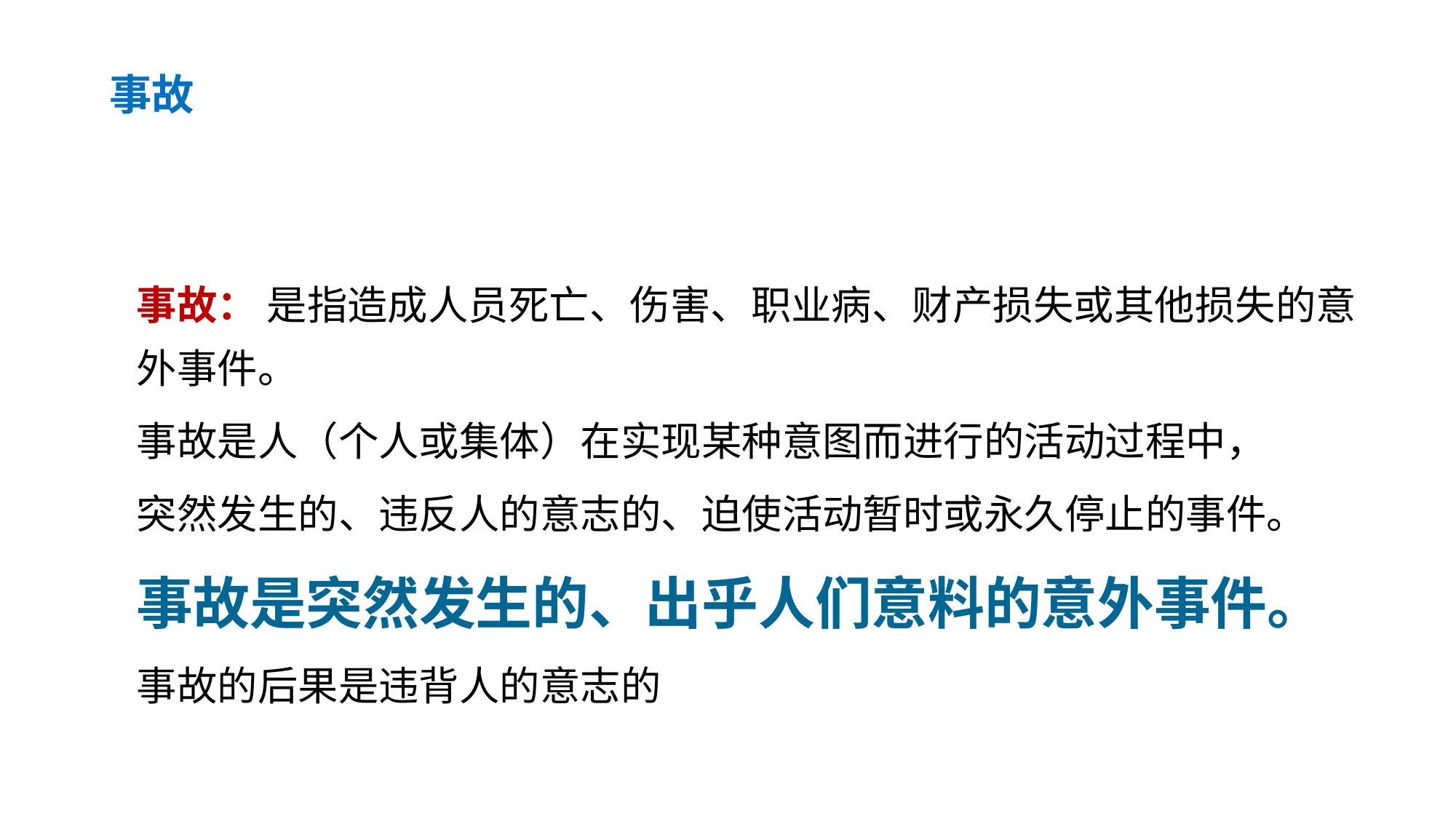

事故
事故： 是指造成人员死亡、伤害、职业病、财产损失或其他损失的意外事件。
事故是人（个人或集体）在实现某种意图而进行的活动过程中，
突然发生的、违反人的意志的、迫使活动暂时或永久停止的事件。
事故是突然发生的、出乎人们意料的意外事件。
事故的后果是违背人的意志的